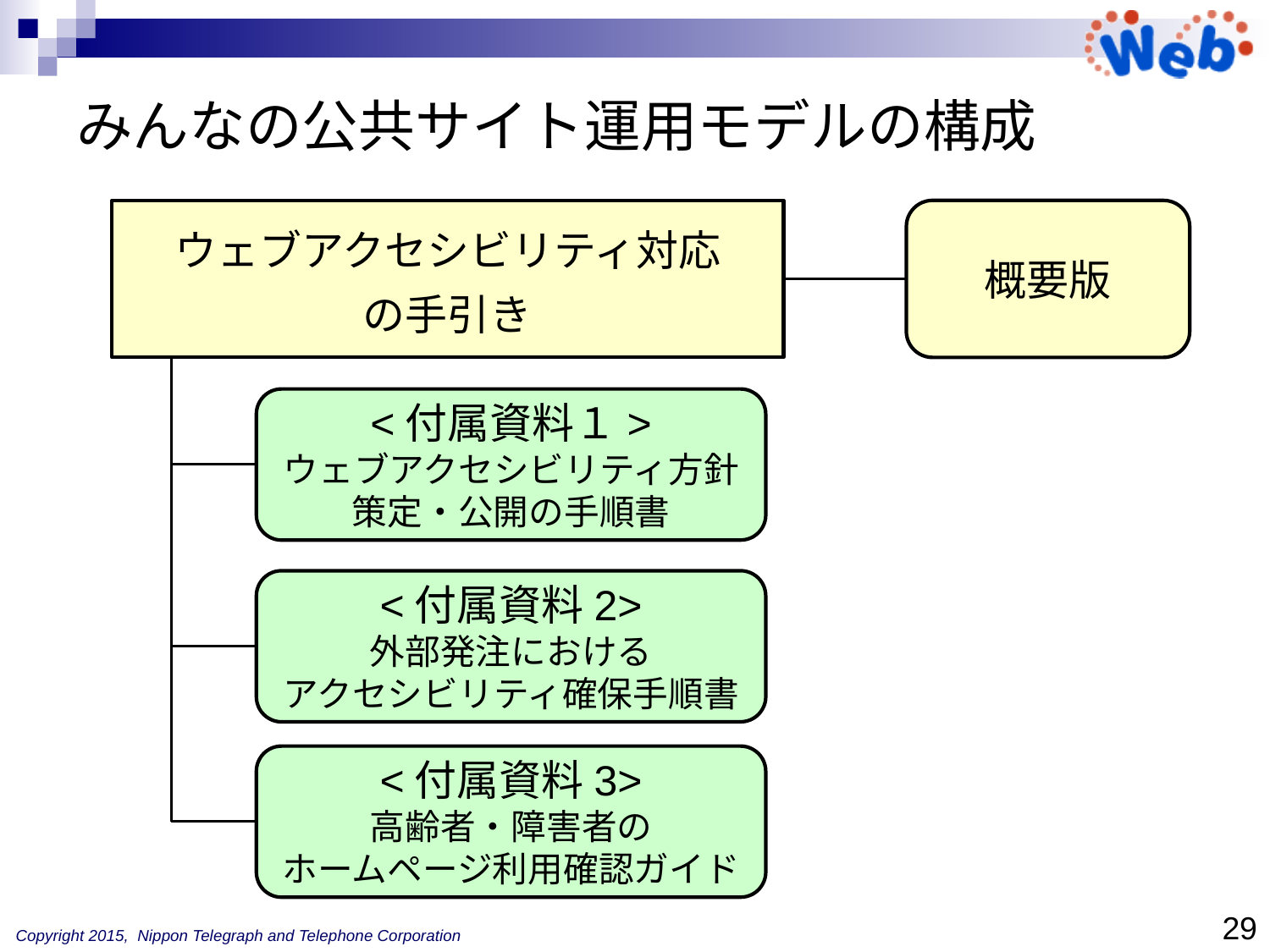

# みんなの公共サイト運用モデルの構成
ウェブアクセシビリティ対応
の手引き
概要版

<付属資料１>
ウェブアクセシビリティ方針
策定・公開の手順書
<付属資料2>
外部発注における
アクセシビリティ確保手順書
<付属資料3>
高齢者・障害者の
ホームページ利用確認ガイド
29